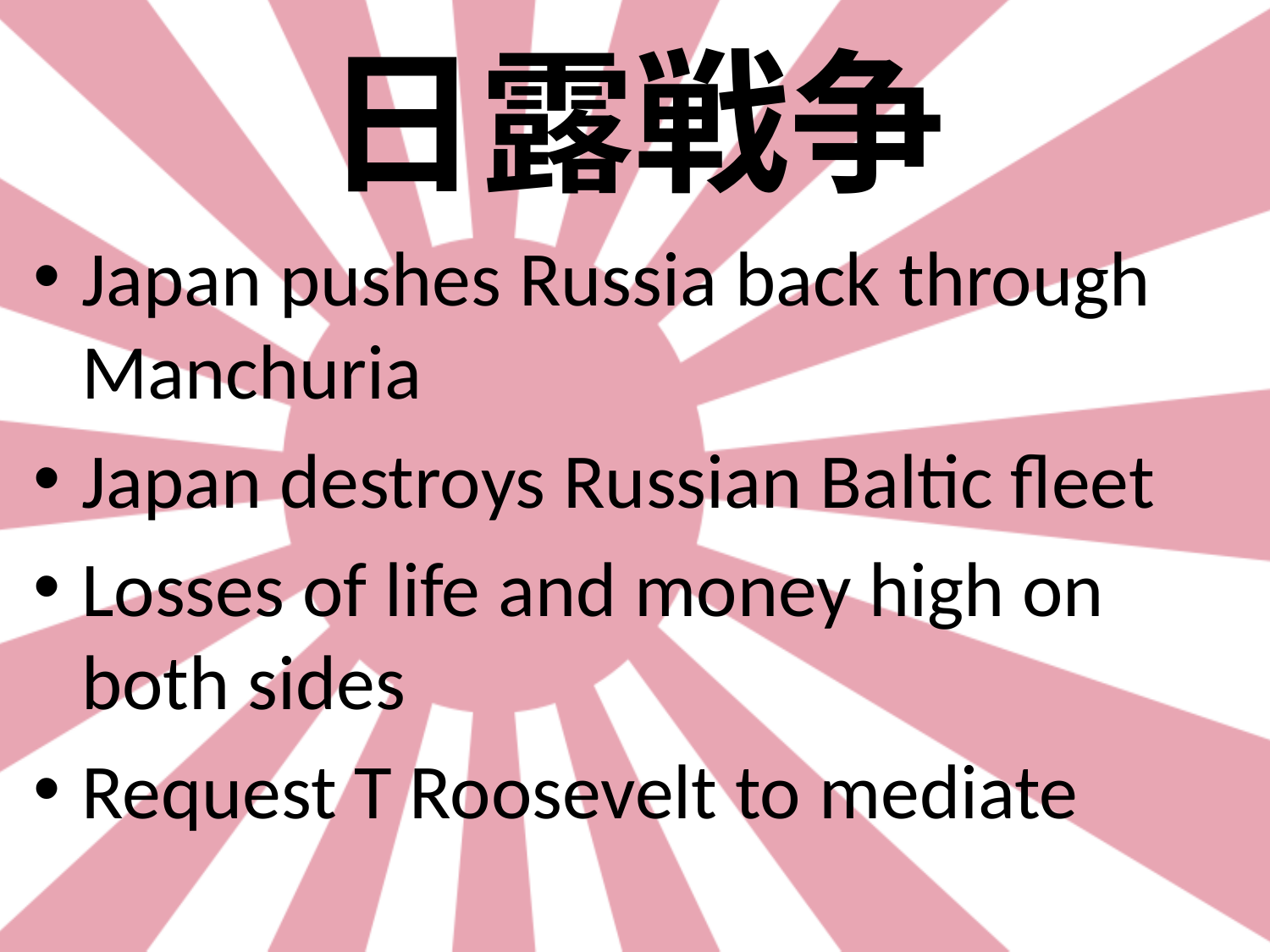

# 日露戦争
Japan pushes Russia back through Manchuria
Japan destroys Russian Baltic fleet
Losses of life and money high on both sides
Request T Roosevelt to mediate